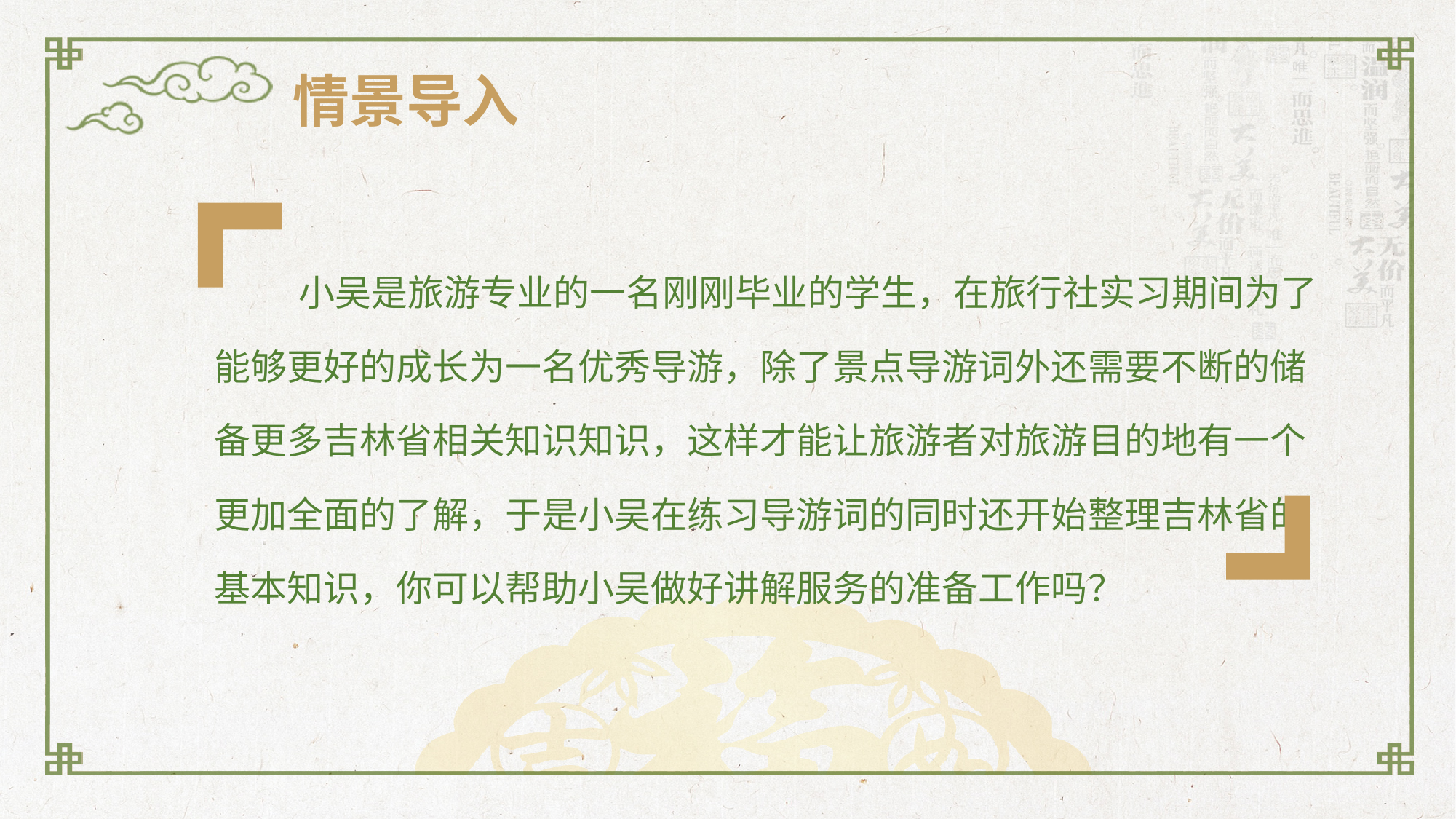

# 情景导入

         小吴是旅游专业的一名刚刚毕业的学生，在旅行社实习期间为了能够更好的成长为一名优秀导游，除了景点导游词外还需要不断的储备更多吉林省相关知识知识，这样才能让旅游者对旅游目的地有一个更加全面的了解，于是小吴在练习导游词的同时还开始整理吉林省的基本知识，你可以帮助小吴做好讲解服务的准备工作吗？